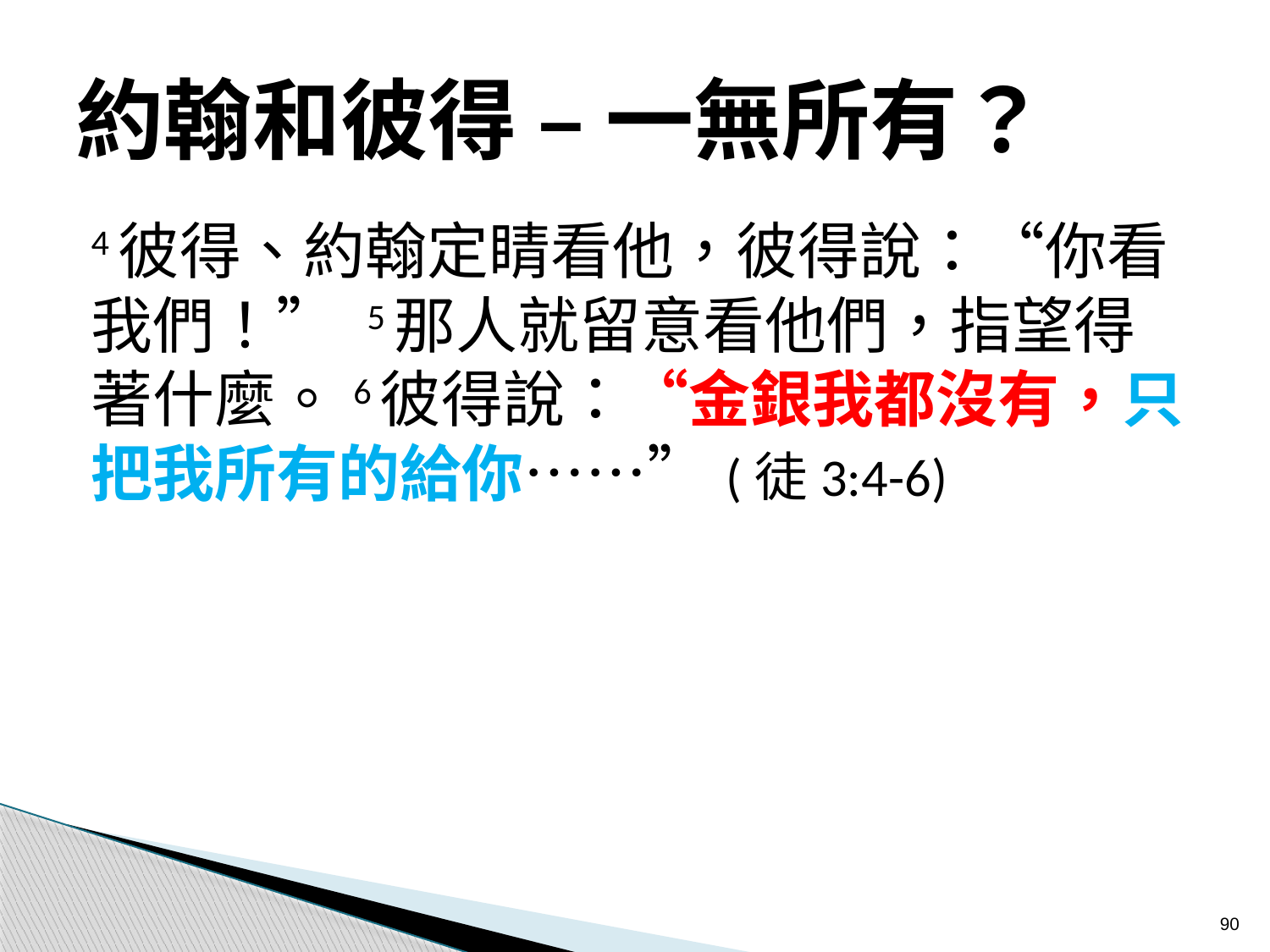

# 約翰和彼得 – 一無所有？
4彼得、約翰定睛看他，彼得說：“你看我們！” 5那人就留意看他們，指望得著什麼。6彼得說：“金銀我都沒有，只把我所有的給你……”	(徒3:4-6)
90